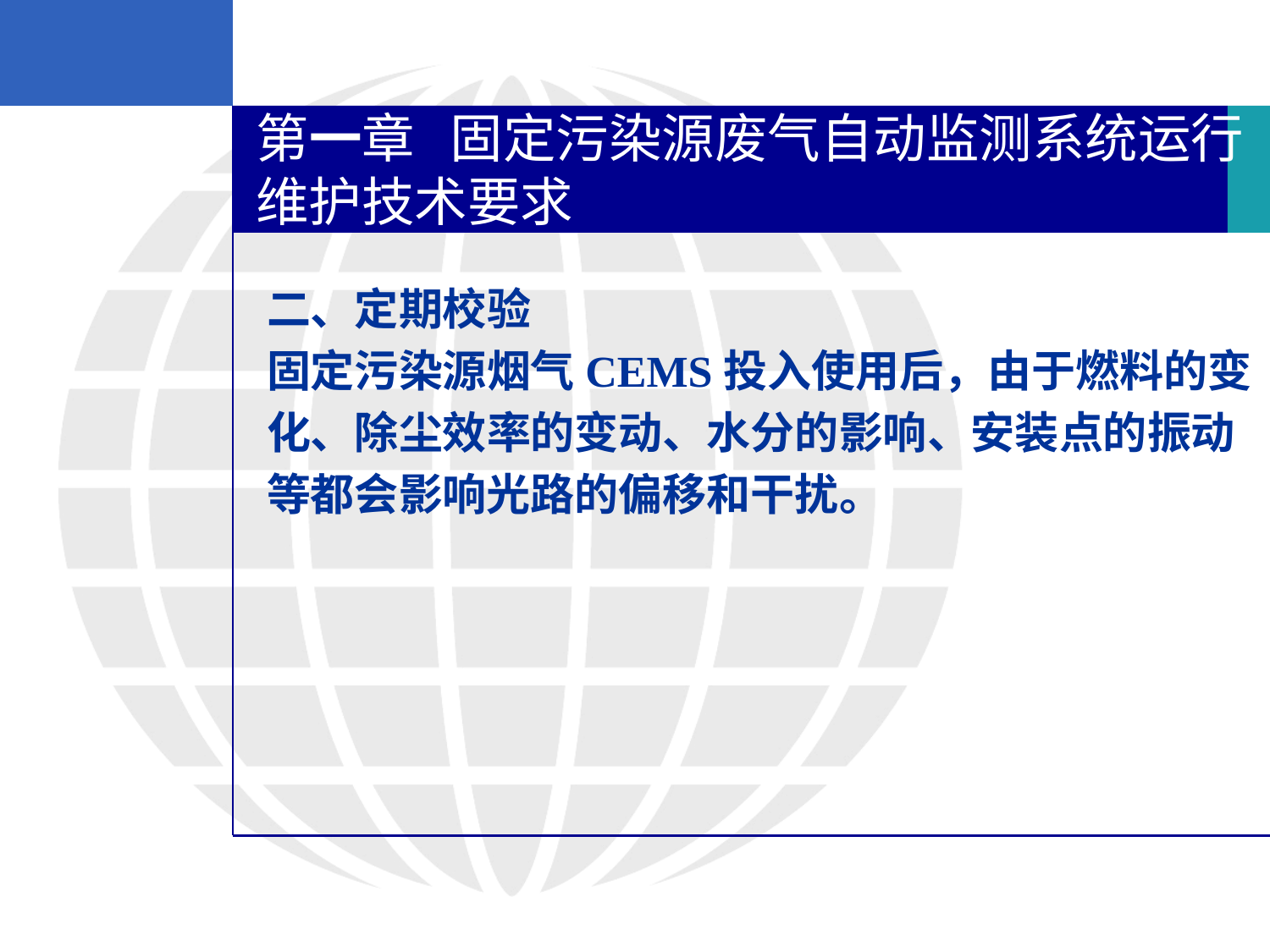

第一章   固定污染源废气自动监测系统运行维护技术要求
二、定期校验
固定污染源烟气CEMS投入使用后，由于燃料的变
化、除尘效率的变动、水分的影响、安装点的振动
等都会影响光路的偏移和干扰。